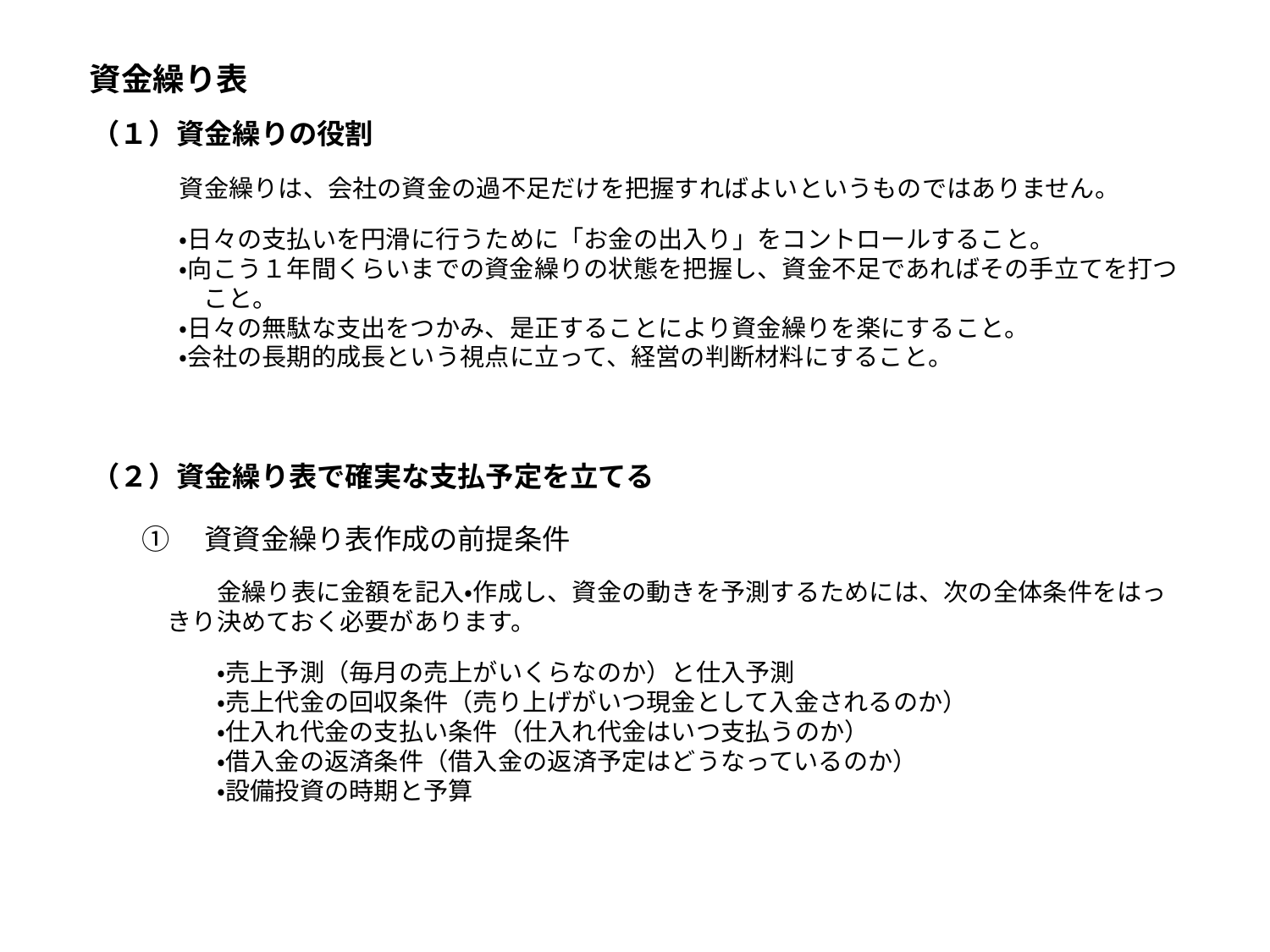

資金繰り表
（１）資金繰りの役割

資金繰りは、会社の資金の過不足だけを把握すればよいというものではありません。

・日々の支払いを円滑に行うために「お金の出入り」をコントロールすること。
・向こう１年間くらいまでの資金繰りの状態を把握し、資金不足であればその手立てを打つこと。
・日々の無駄な支出をつかみ、是正することにより資金繰りを楽にすること。
・会社の長期的成長という視点に立って、経営の判断材料にすること。
（２）資金繰り表で確実な支払予定を立てる

①　資資金繰り表作成の前提条件

金繰り表に金額を記入・作成し、資金の動きを予測するためには、次の全体条件をはっきり決めておく必要があります。

・売上予測（毎月の売上がいくらなのか）と仕入予測
・売上代金の回収条件（売り上げがいつ現金として入金されるのか）
・仕入れ代金の支払い条件（仕入れ代金はいつ支払うのか）
・借入金の返済条件（借入金の返済予定はどうなっているのか）
・設備投資の時期と予算